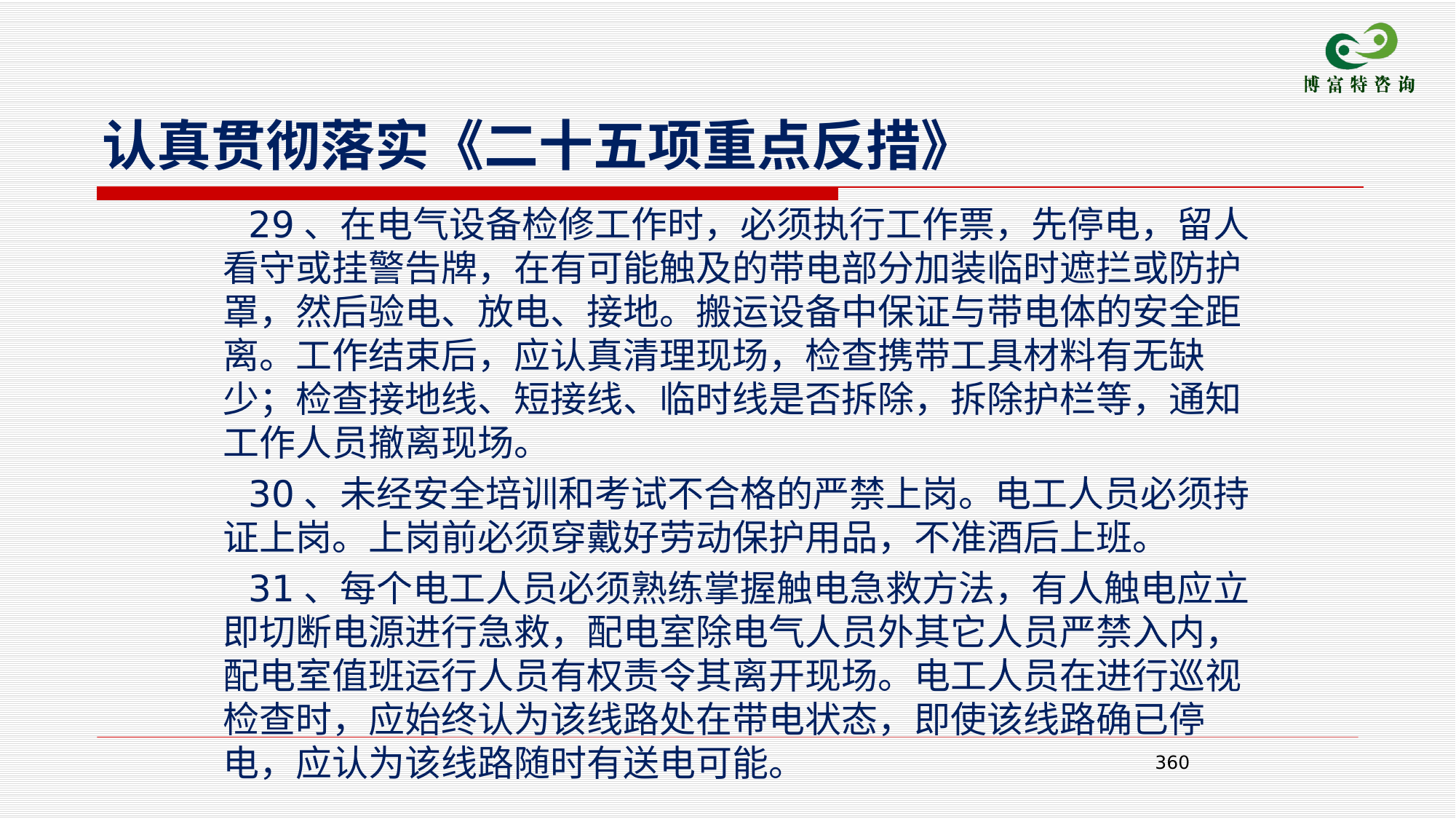

认真贯彻落实《二十五项重点反措》
       29、在电气设备检修工作时，必须执行工作票，先停电，留人看守或挂警告牌，在有可能触及的带电部分加装临时遮拦或防护罩，然后验电、放电、接地。搬运设备中保证与带电体的安全距离。工作结束后，应认真清理现场，检查携带工具材料有无缺少；检查接地线、短接线、临时线是否拆除，拆除护栏等，通知工作人员撤离现场。
       30、未经安全培训和考试不合格的严禁上岗。电工人员必须持证上岗。上岗前必须穿戴好劳动保护用品，不准酒后上班。
       31、每个电工人员必须熟练掌握触电急救方法，有人触电应立即切断电源进行急救，配电室除电气人员外其它人员严禁入内，配电室值班运行人员有权责令其离开现场。电工人员在进行巡视检查时，应始终认为该线路处在带电状态，即使该线路确已停电，应认为该线路随时有送电可能。

360